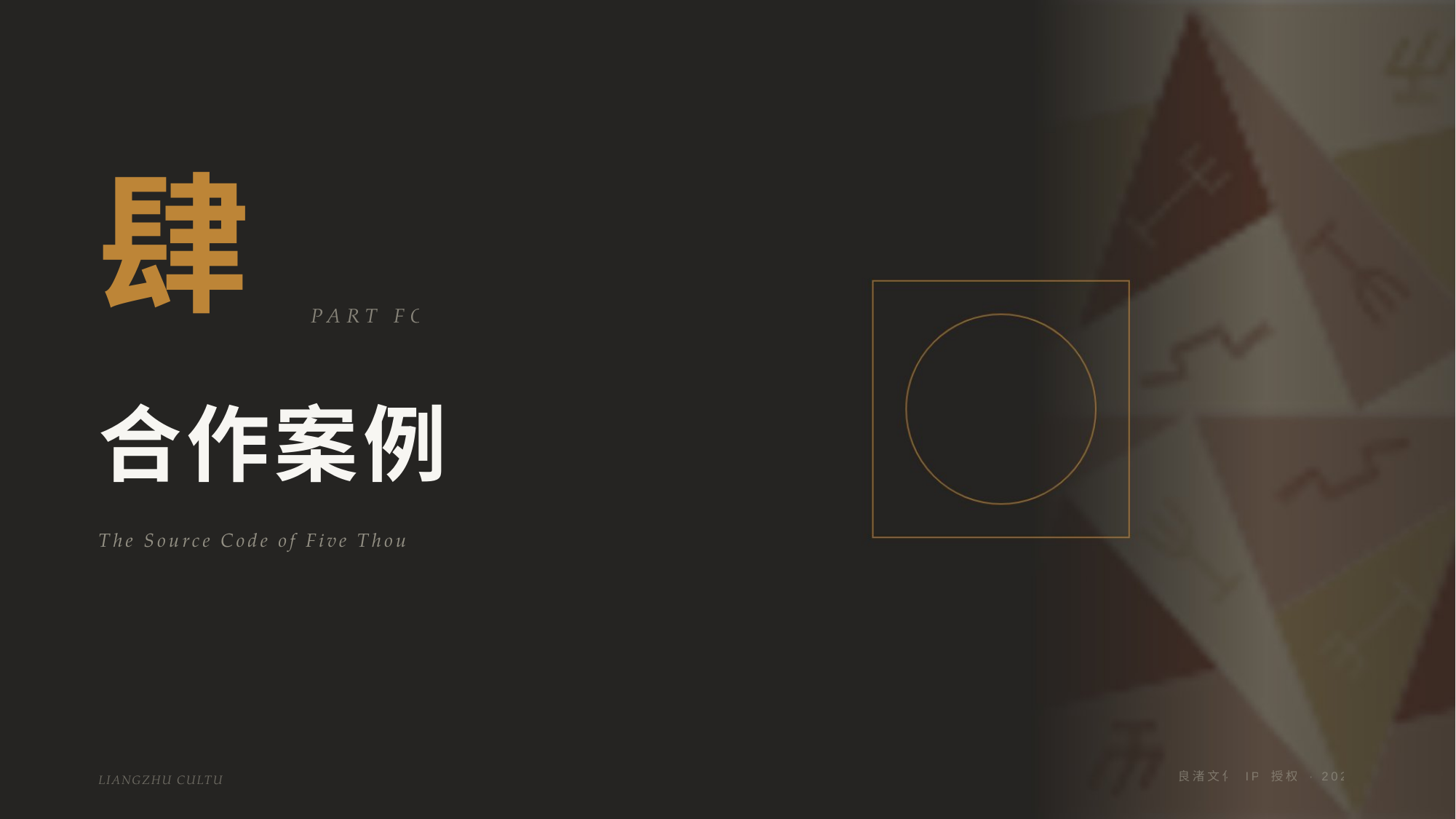

肆
PART FOUR
合作案例
The Source Code of Five Thousand Years
良渚文化 IP 授权 · 2026
LIANGZHU CULTURE